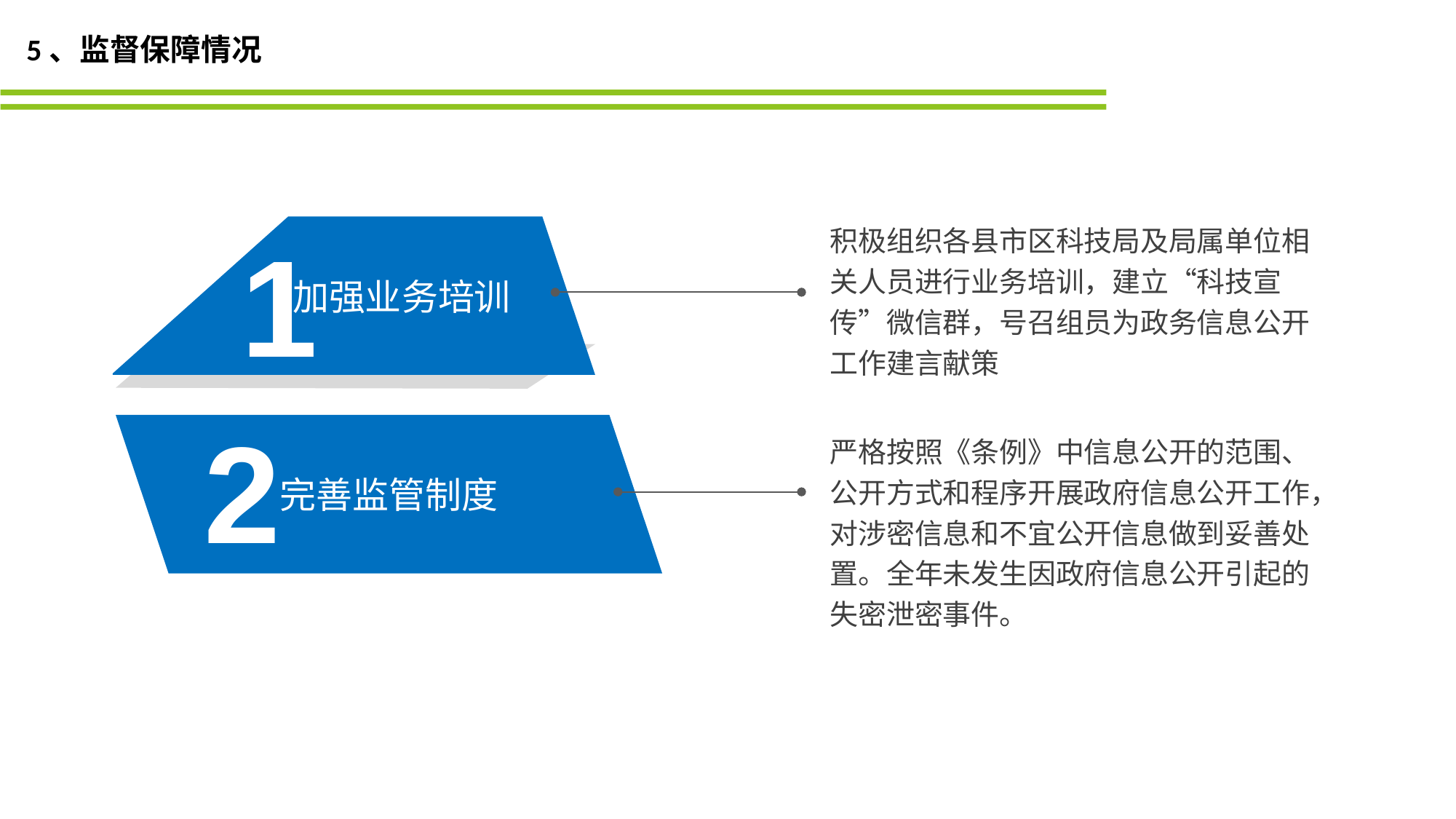

5、监督保障情况

1
  加强业务培训

2
完善监管制度
积极组织各县市区科技局及局属单位相关人员进行业务培训，建立“科技宣传”微信群，号召组员为政务信息公开工作建言献策
严格按照《条例》中信息公开的范围、公开方式和程序开展政府信息公开工作，对涉密信息和不宜公开信息做到妥善处置。全年未发生因政府信息公开引起的失密泄密事件。